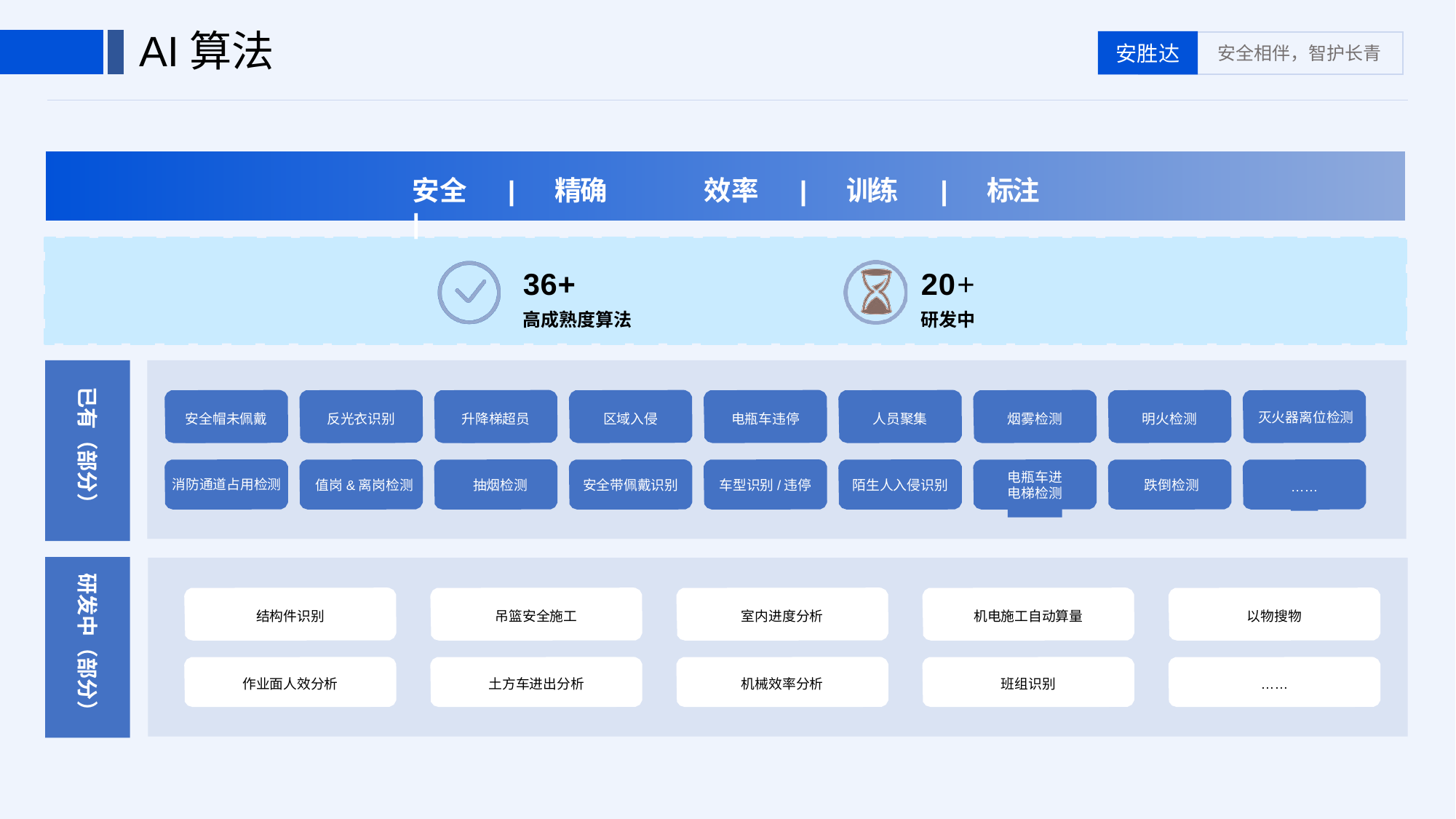

AI算法

安全	|	精确	|
效率	|	训练	|	标注

20+
研发中
36+
高成熟度算法

已有（部分）

灭火器离位检测
安全帽未佩戴
反光衣识别
升降梯超员
区域入侵
电瓶车违停
人员聚集
烟雾检测
明火检测

电瓶车进电梯检测
消防通道占用检测
值岗&离岗检测
抽烟检测
跌倒检测
安全带佩戴识别
车型识别/违停
陌生人入侵识别
……

研发中（部分）

结构件识别
吊篮安全施工
室内进度分析
机电施工自动算量
以物搜物

作业面人效分析
土方车进出分析
机械效率分析
班组识别
……